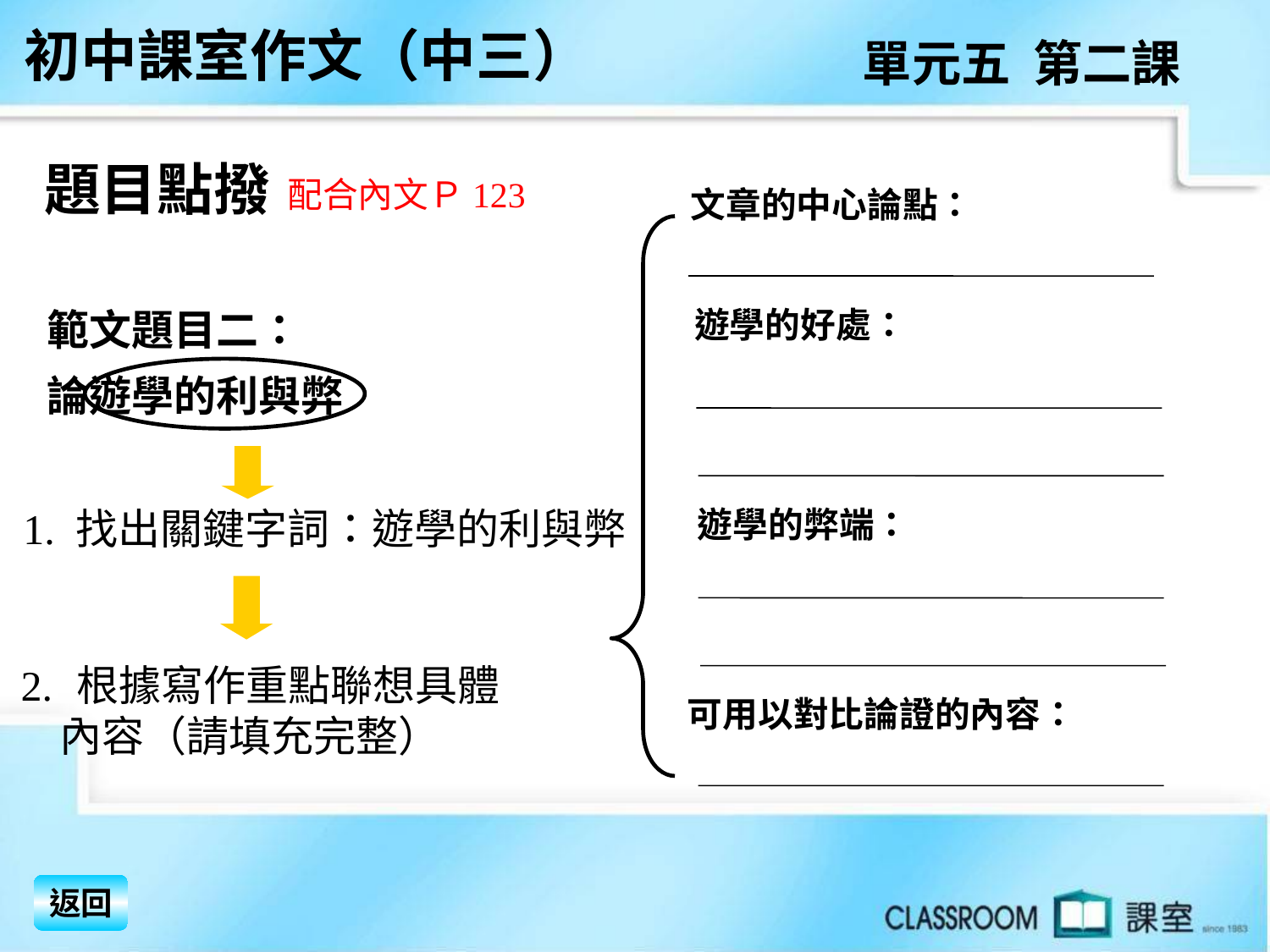

初中課室作文（中三）
單元五  第二課
題目點撥
配合內文Ｐ123
文章的中心論點：

範文題目二：
論遊學的利與弊
遊學的好處：

1. 找出關鍵字詞：遊學的利與弊
遊學的弊端：

2. 根據寫作重點聯想具體
   內容（請填充完整）

可用以對比論證的內容：

返回